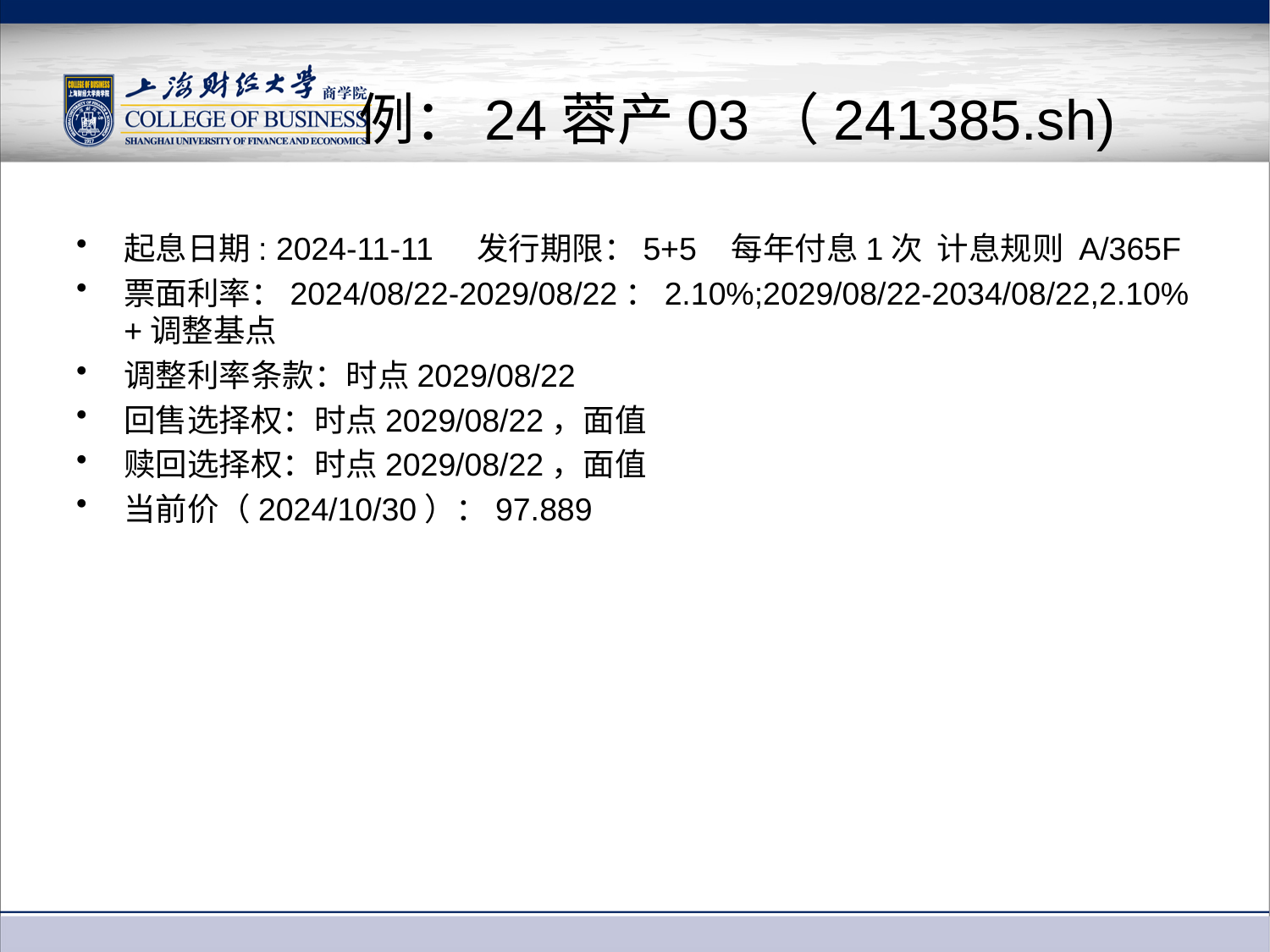

# 例：24蓉产03（241385.sh)
起息日期: 2024-11-11    发行期限：5+5   每年付息1次  计息规则 A/365F
票面利率：2024/08/22-2029/08/22：2.10%;2029/08/22-2034/08/22,2.10%+调整基点
调整利率条款：时点2029/08/22
回售选择权：时点2029/08/22，面值
赎回选择权：时点2029/08/22，面值
当前价（2024/10/30）：97.889